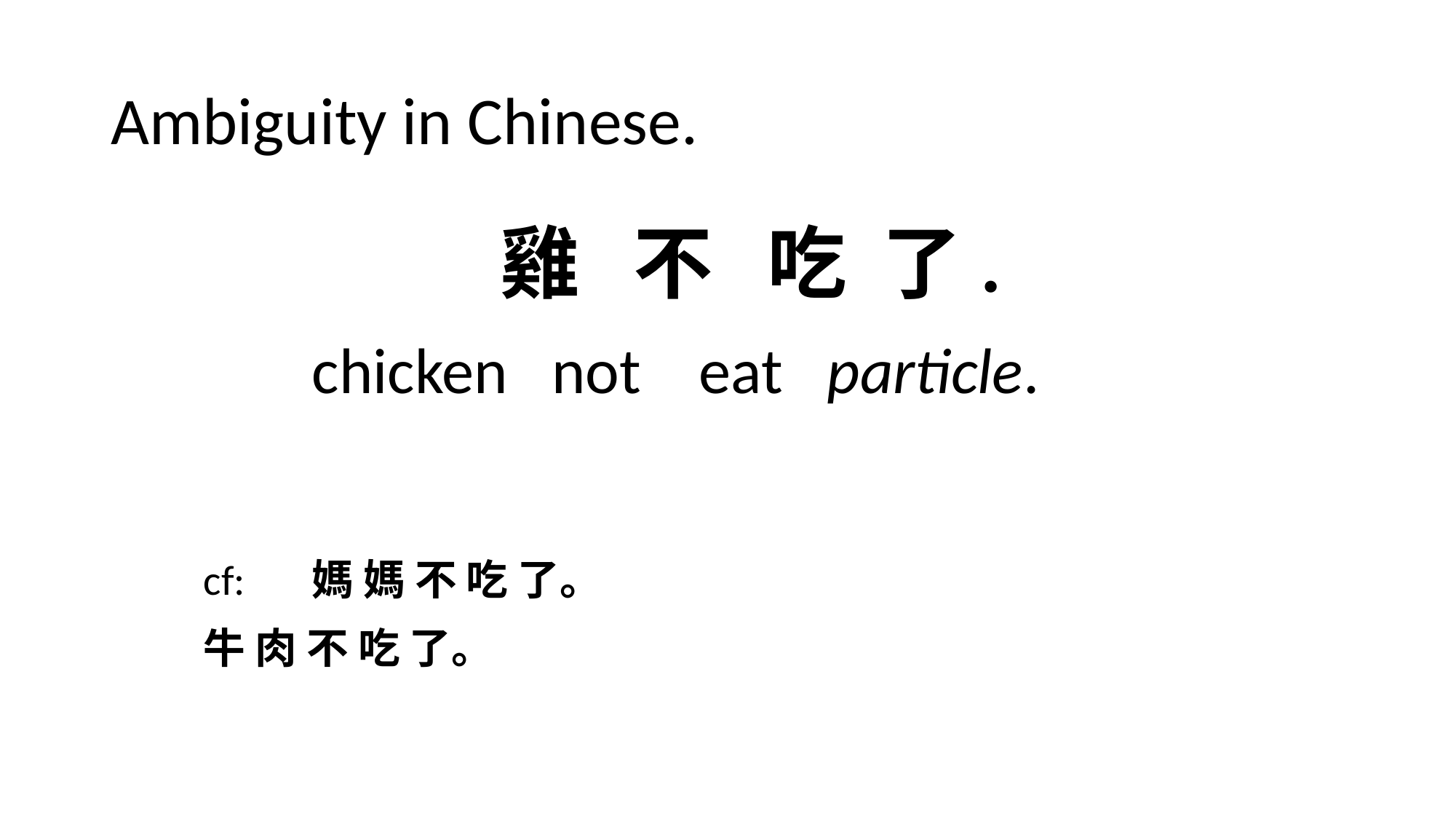

# Ambiguity in Chinese.
			雞   不   吃  了.
		 		chicken   not    eat   particle.

						cf: 	媽 媽 不 吃 了。
							牛 肉 不 吃 了。